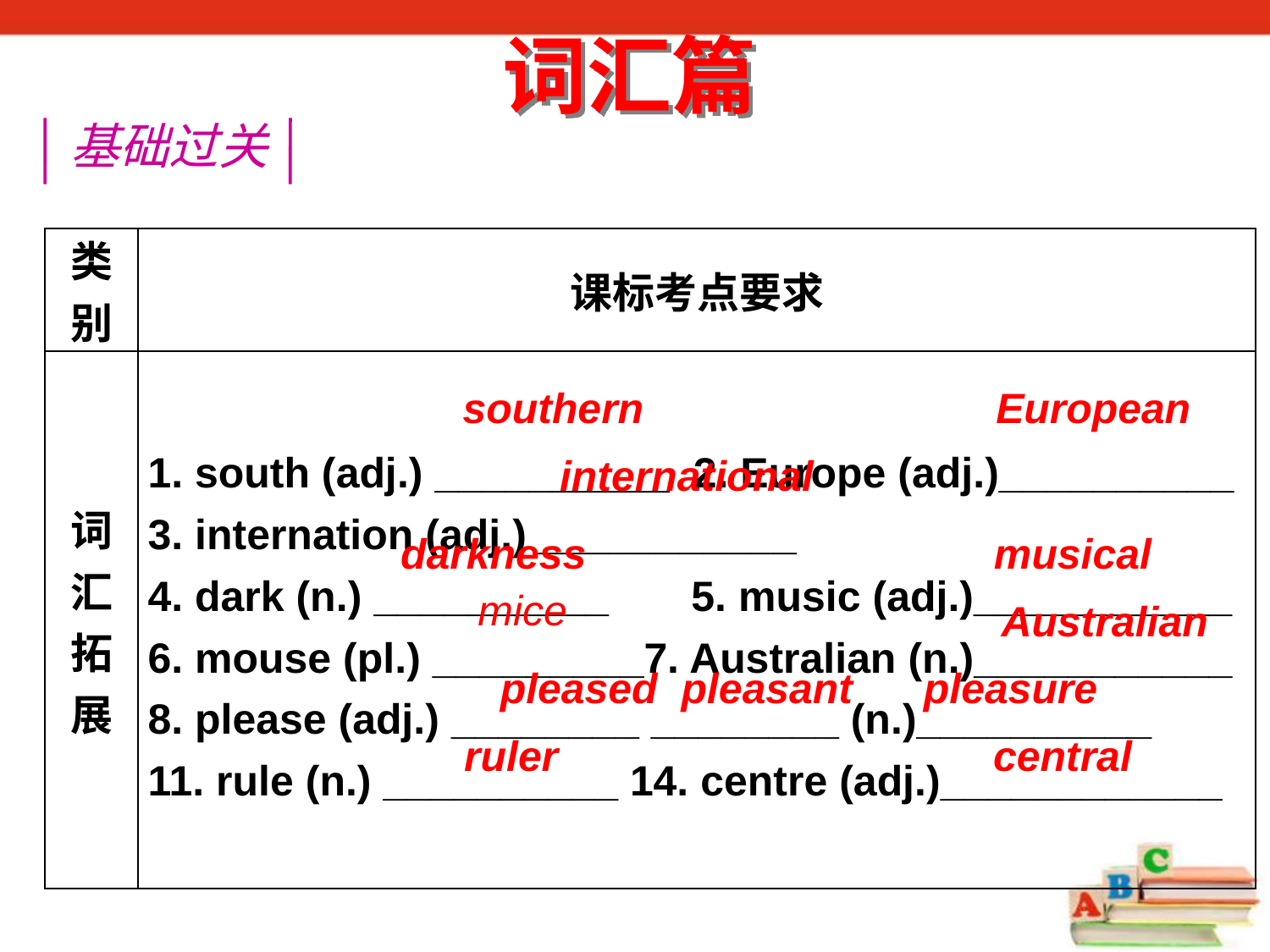

词汇篇
基础过关
| 类别 | 课标考点要求 |
| --- | --- |
| 词汇 拓展 | 1. south (adj.) \_\_\_\_\_\_\_\_\_\_ 2. Europe (adj.)\_\_\_\_\_\_\_\_\_\_ 3. internation (adj.) \_\_\_\_\_\_\_\_\_\_\_ 4. dark (n.) \_\_\_\_\_\_\_\_\_\_ 5. music (adj.)\_\_\_\_\_\_\_\_\_\_\_ 6. mouse (pl.) \_\_\_\_\_\_\_\_\_7. Australian (n.)\_\_\_\_\_\_\_\_\_\_\_ 8. please (adj.) \_\_\_\_\_\_\_\_ \_\_\_\_\_\_\_\_ (n.)\_\_\_\_\_\_\_\_\_\_ 11. rule (n.) \_\_\_\_\_\_\_\_\_\_ 14. centre (adj.)\_\_\_\_\_\_\_\_\_\_\_\_ |
southern
European
international
darkness
musical
mice
Australian
pleased  pleasant      pleasure
ruler
central